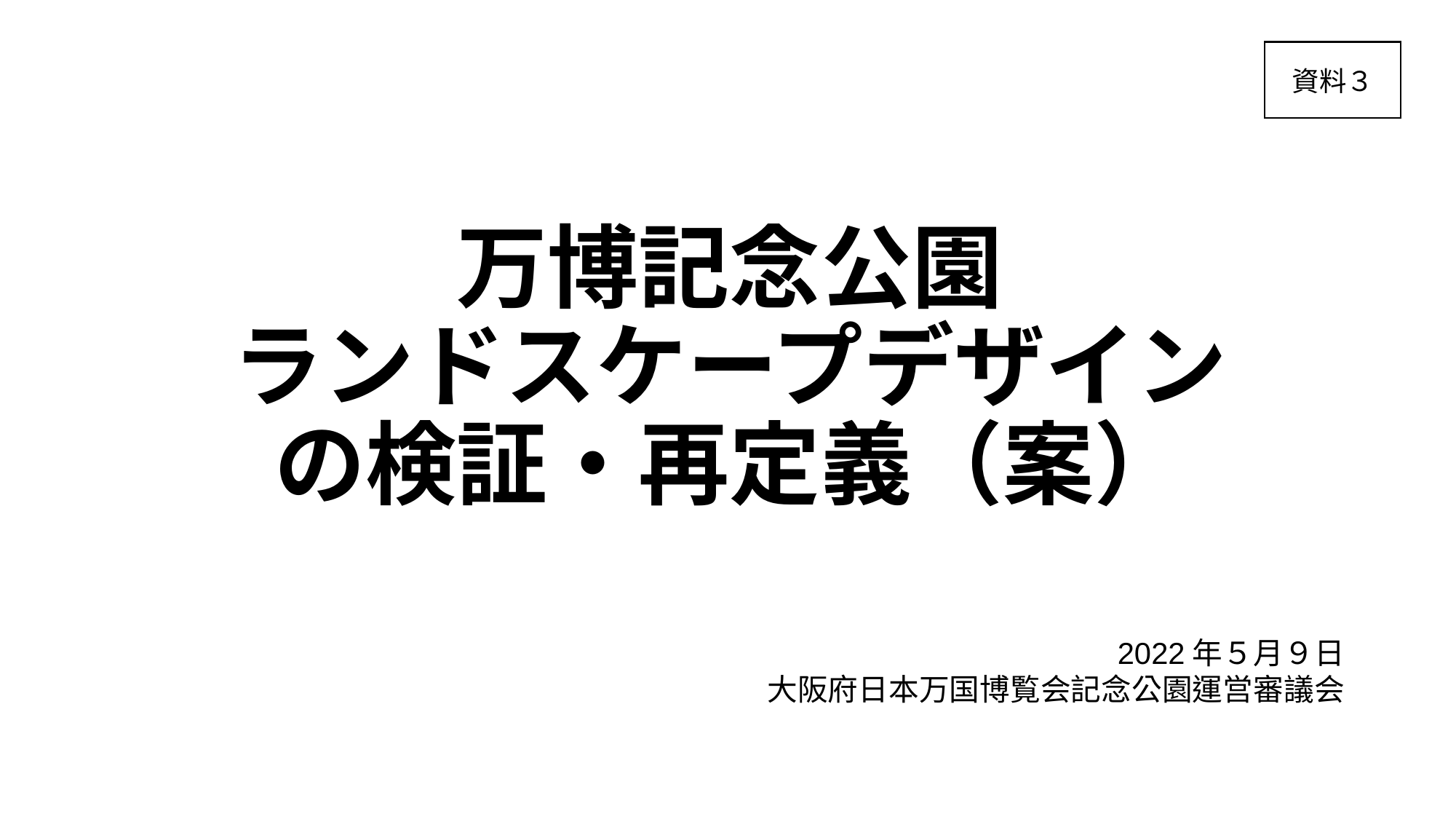

資料３
# 万博記念公園 ランドスケープデザイン の検証・再定義（案）
2022年５月９日
大阪府日本万国博覧会記念公園運営審議会